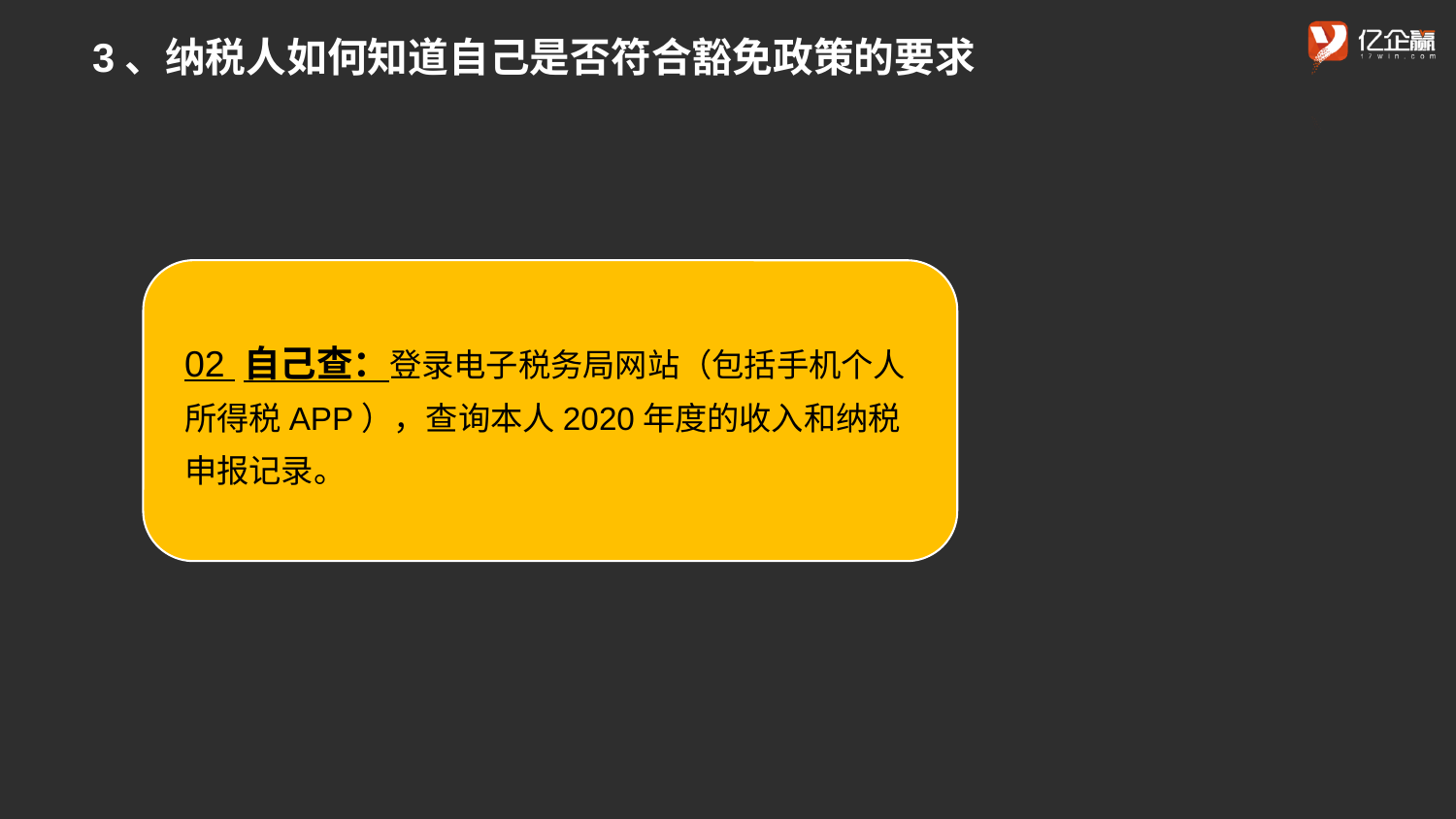

3、纳税人如何知道自己是否符合豁免政策的要求

02 自己查：登录电子税务局网站（包括手机个人所得税APP），查询本人2020年度的收入和纳税申报记录。